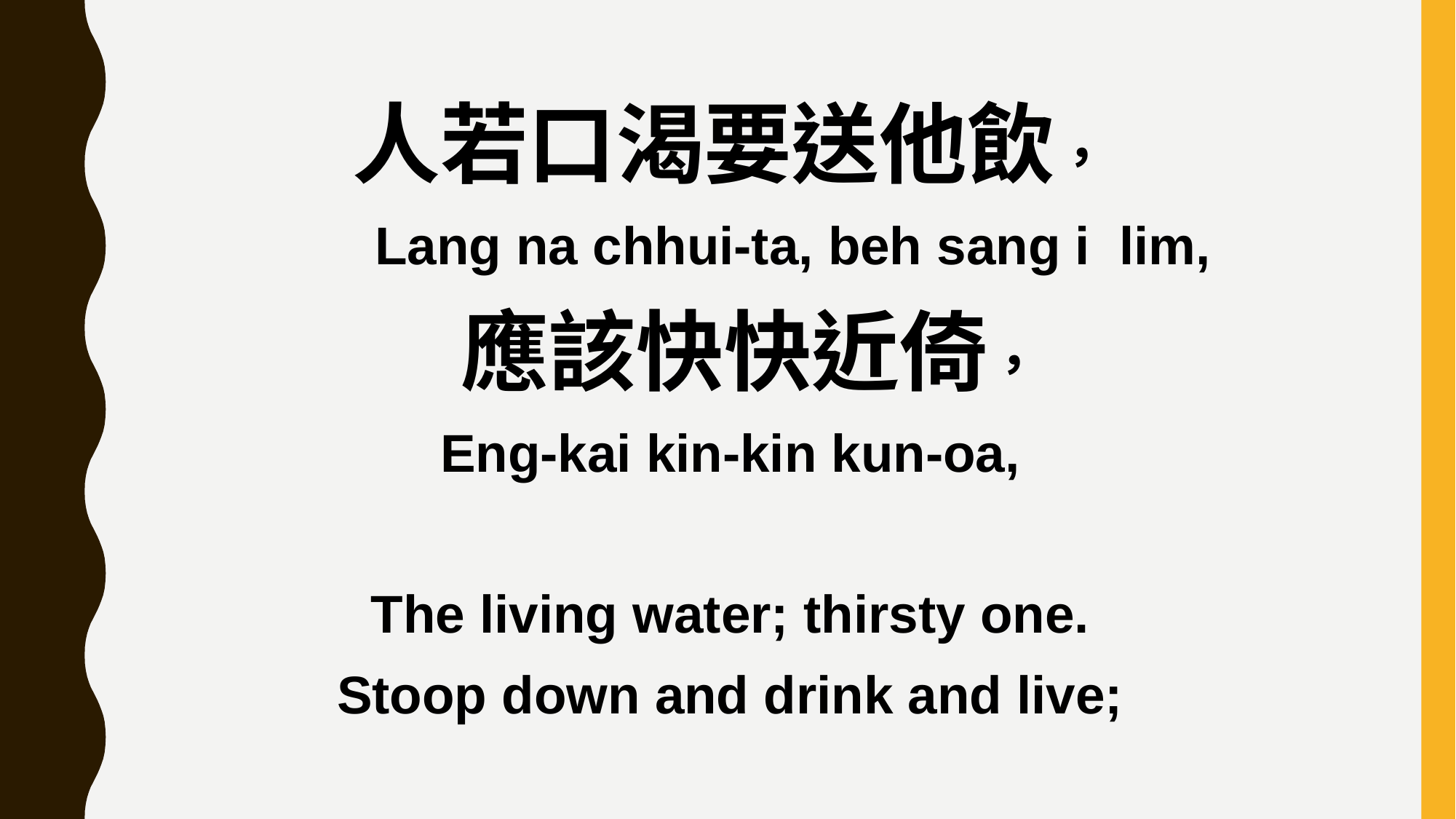

人若口渴要送他飲，
            Lang na chhui-ta, beh sang i  lim,
 應該快快近倚，
Eng-kai kin-kin kun-oa,

The living water; thirsty one.
Stoop down and drink and live;